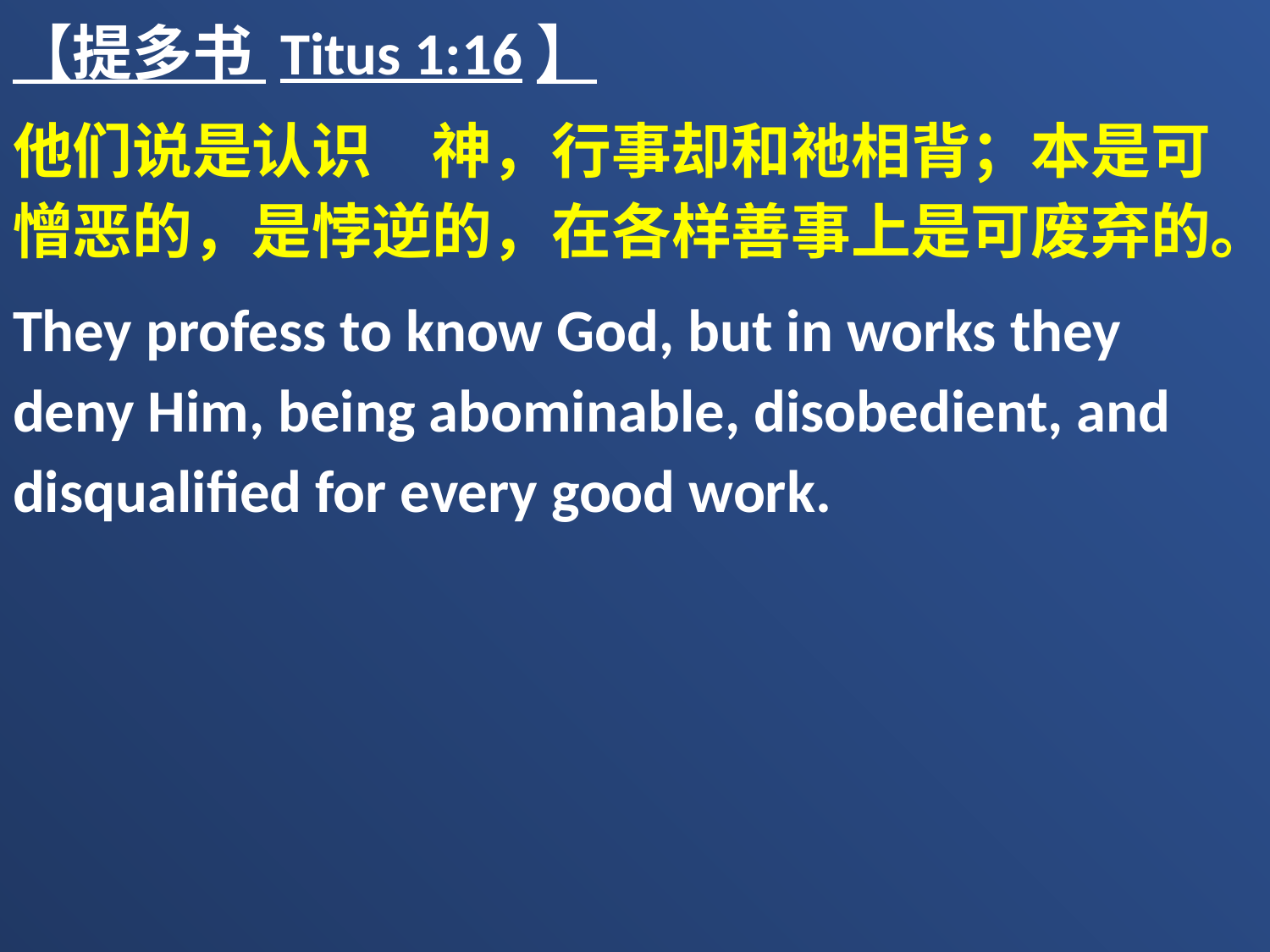

【提多书 Titus 1:16】
他们说是认识　神，行事却和祂相背；本是可憎恶的，是悖逆的，在各样善事上是可废弃的。
They profess to know God, but in works they deny Him, being abominable, disobedient, and disqualified for every good work.